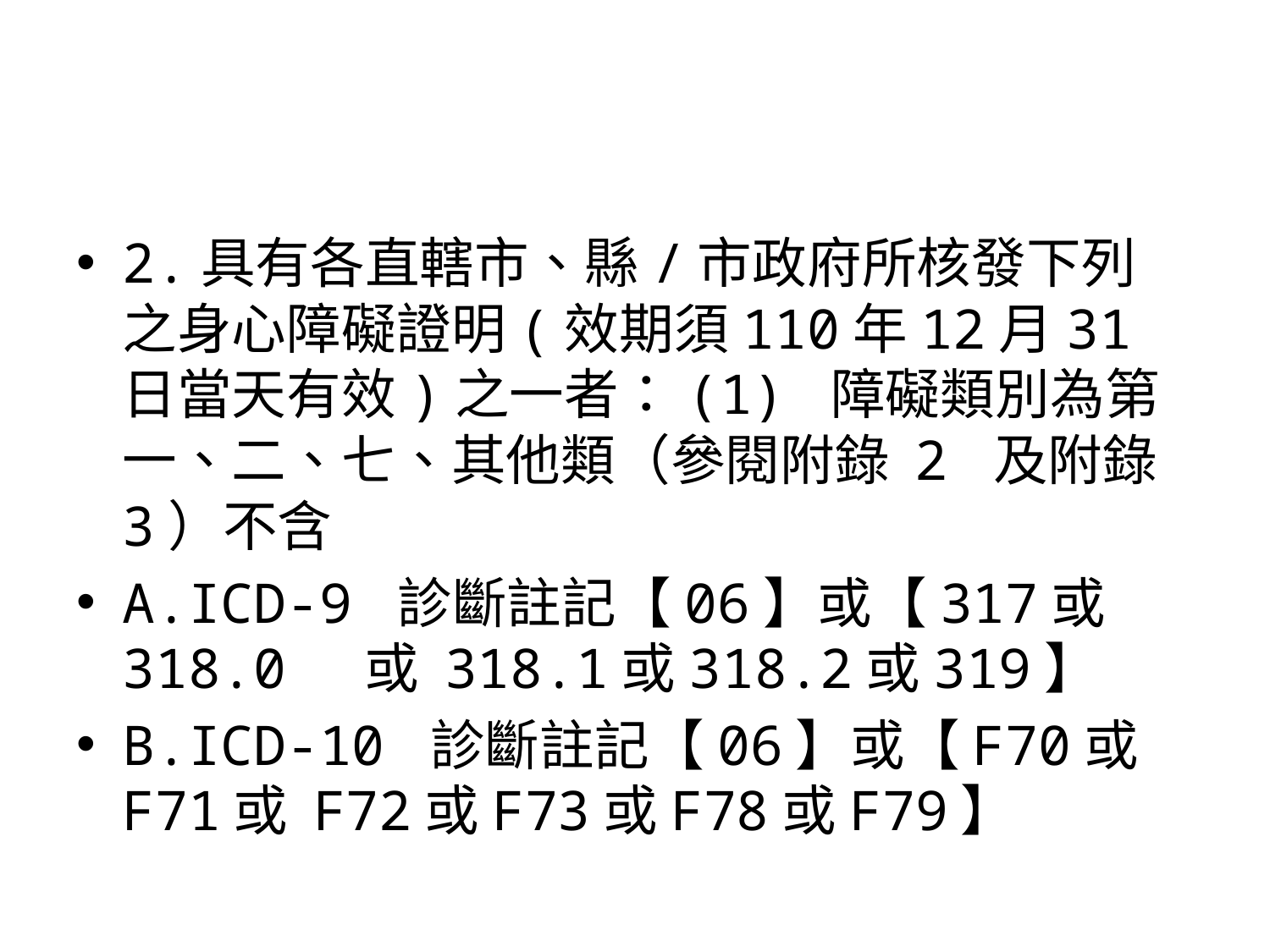

#
2.具有各直轄市、縣/市政府所核發下列之身心障礙證明(效期須110年12月31日當天有效)之一者：(1) 障礙類別為第一、二、七、其他類（參閱附錄 2 及附錄 3）不含
A.ICD-9 診斷註記【06】或【317或318.0  或 318.1或318.2或319】
B.ICD-10 診斷註記【06】或【F70或F71或 F72或F73或F78或F79】